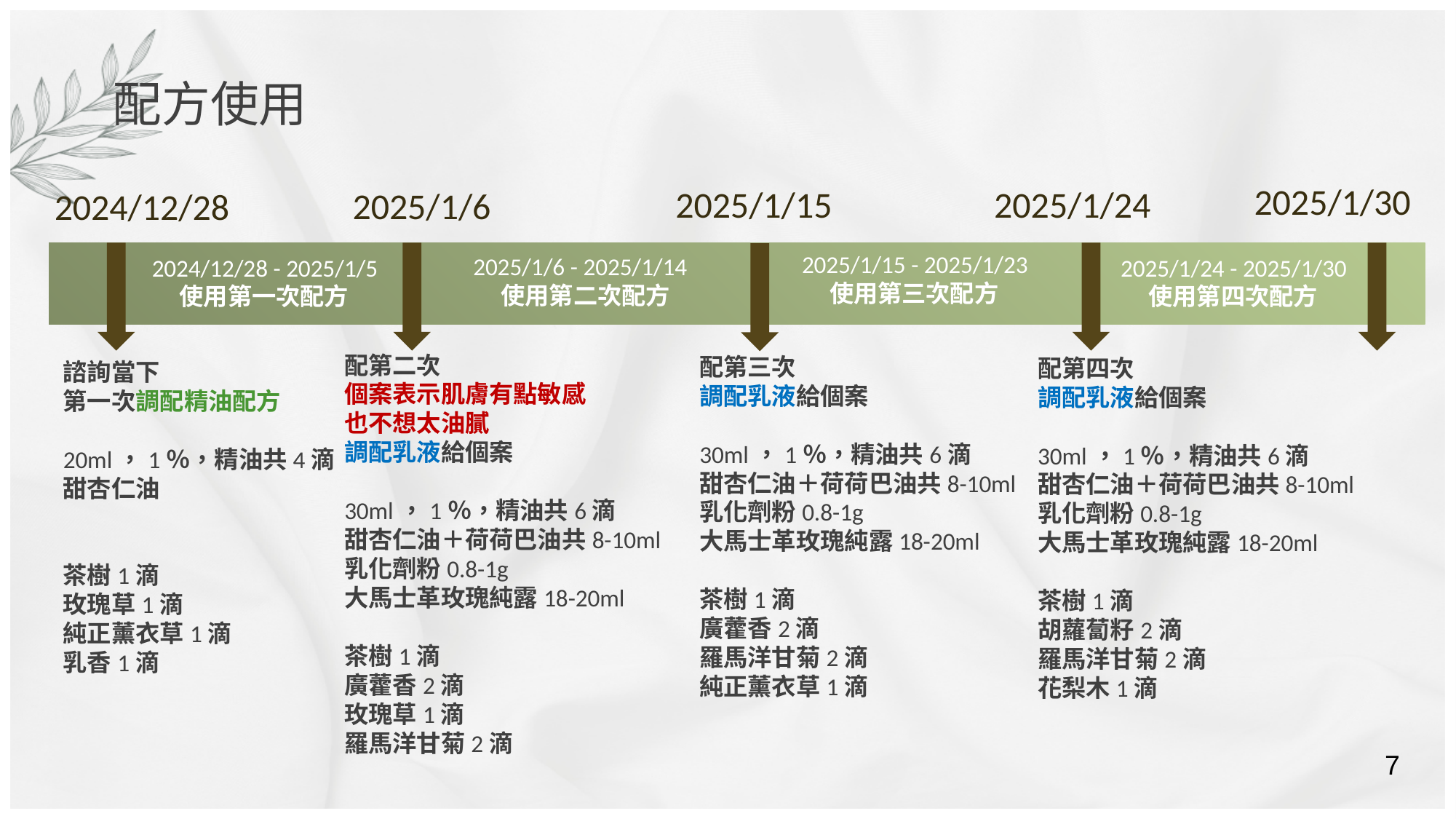

配方使用

2025/1/30
2025/1/24
2025/1/15
2025/1/6
2024/12/28

2025/1/15 - 2025/1/23
    使用第三次配方
2025/1/6 - 2025/1/14
    使用第二次配方
2024/12/28 - 2025/1/5
    使用第一次配方
2025/1/24 - 2025/1/30
    使用第四次配方
配第二次
個案表示肌膚有點敏感
也不想太油膩
調配乳液給個案

30ml，1％，精油共6滴
甜杏仁油＋荷荷巴油共8-10ml
乳化劑粉0.8-1g
大馬士革玫瑰純露18-20ml

茶樹1滴
廣藿香2滴
玫瑰草1滴
羅馬洋甘菊2滴
配第三次
調配乳液給個案

30ml，1％，精油共6滴
甜杏仁油＋荷荷巴油共8-10ml
乳化劑粉0.8-1g
大馬士革玫瑰純露18-20ml

茶樹1滴
廣藿香2滴
羅馬洋甘菊2滴
純正薰衣草1滴
配第四次
調配乳液給個案

30ml，1％，精油共6滴
甜杏仁油＋荷荷巴油共8-10ml
乳化劑粉0.8-1g
大馬士革玫瑰純露18-20ml

茶樹1滴
胡蘿蔔籽2滴
羅馬洋甘菊2滴
花梨木1滴
諮詢當下
第一次調配精油配方

20ml，1％，精油共4滴
甜杏仁油

茶樹1滴
玫瑰草1滴
純正薰衣草1滴
乳香1滴

7